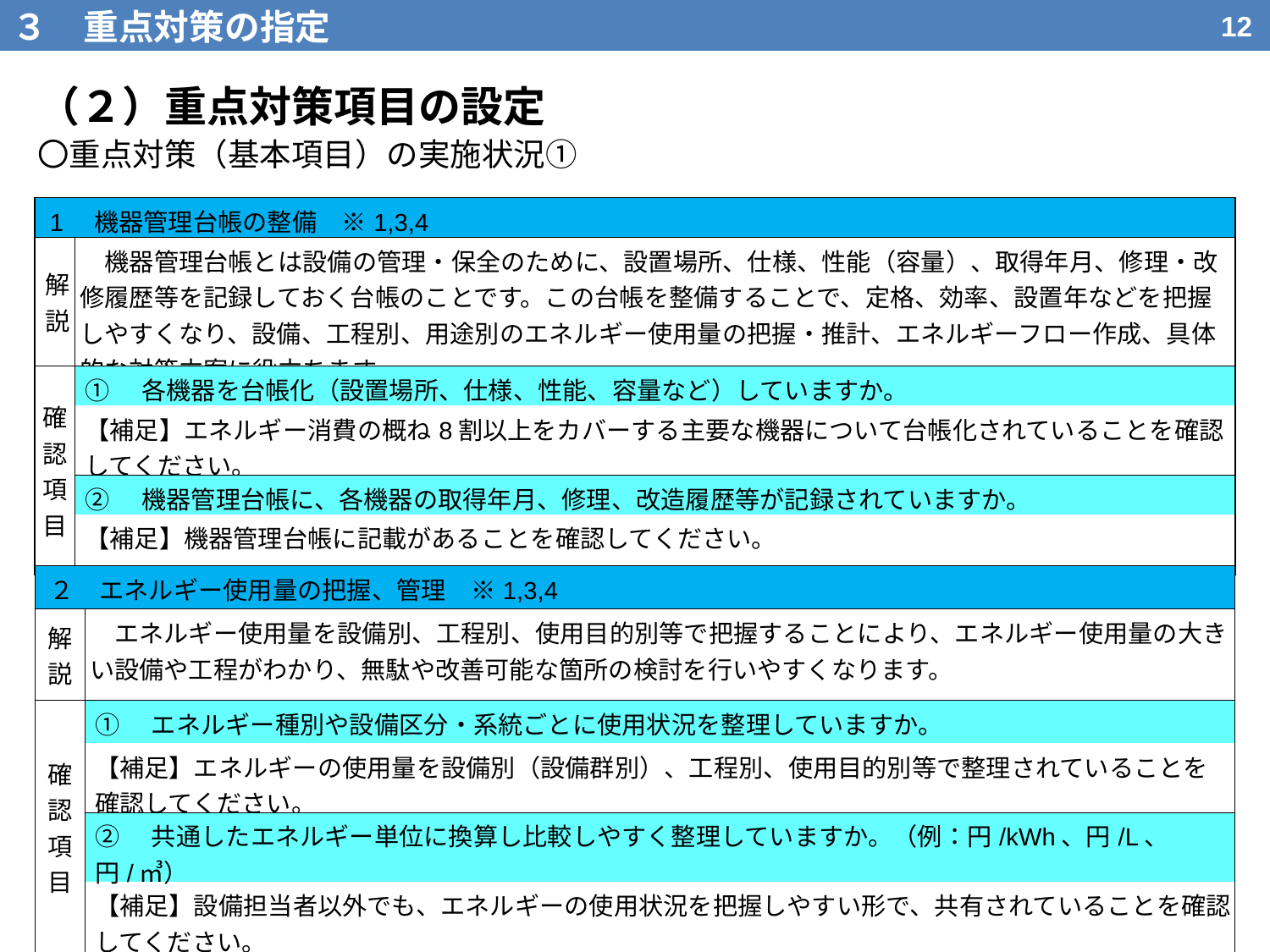

３　重点対策の指定
12
（２）重点対策項目の設定
〇重点対策（基本項目）の実施状況①
| 1　機器管理台帳の整備　※1,3,4 |  |
| --- | --- |
| 解説 | 機器管理台帳とは設備の管理・保全のために、設置場所、仕様、性能（容量）、取得年月、修理・改修履歴等を記録しておく台帳のことです。この台帳を整備することで、定格、効率、設置年などを把握しやすくなり、設備、工程別、用途別のエネルギー使用量の把握・推計、エネルギーフロー作成、具体的な対策立案に役立ちます。 |
| 確認項目 | ①　各機器を台帳化（設置場所、仕様、性能、容量など）していますか。 |
|  | 【補足】エネルギー消費の概ね8割以上をカバーする主要な機器について台帳化されていることを確認してください。 |
|  | ②　機器管理台帳に、各機器の取得年月、修理、改造履歴等が記録されていますか。 |
|  | 【補足】機器管理台帳に記載があることを確認してください。 |
| ２　エネルギー使用量の把握、管理　※1,3,4 |  |
| --- | --- |
| 解説 | エネルギー使用量を設備別、工程別、使用目的別等で把握することにより、エネルギー使用量の大きい設備や工程がわかり、無駄や改善可能な箇所の検討を行いやすくなります。 |
| 確認項目 | ①　エネルギー種別や設備区分・系統ごとに使用状況を整理していますか。 |
|  | 【補足】エネルギーの使用量を設備別（設備群別）、工程別、使用目的別等で整理されていることを確認してください。 |
|  | ②　共通したエネルギー単位に換算し比較しやすく整理していますか。（例：円/kWh、円/L、円/㎥） |
|  | 【補足】設備担当者以外でも、エネルギーの使用状況を把握しやすい形で、共有されていることを確認してください。 |